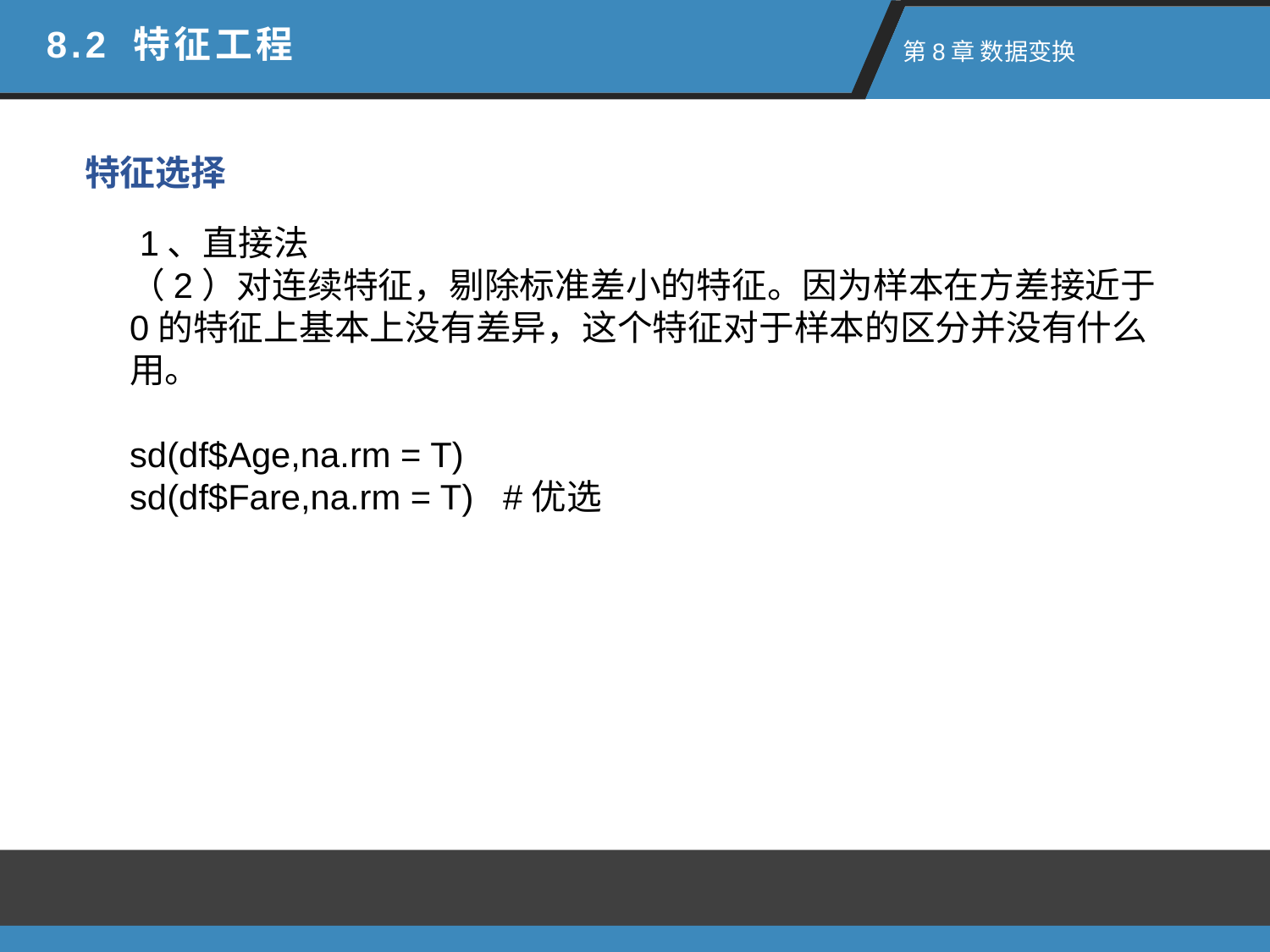

8.2 特征工程
  第8章 数据变换
特征选择
 1、直接法
（2）对连续特征，剔除标准差小的特征。因为样本在方差接近于0的特征上基本上没有差异，这个特征对于样本的区分并没有什么用。

sd(df$Age,na.rm = T)
sd(df$Fare,na.rm = T)   #优选